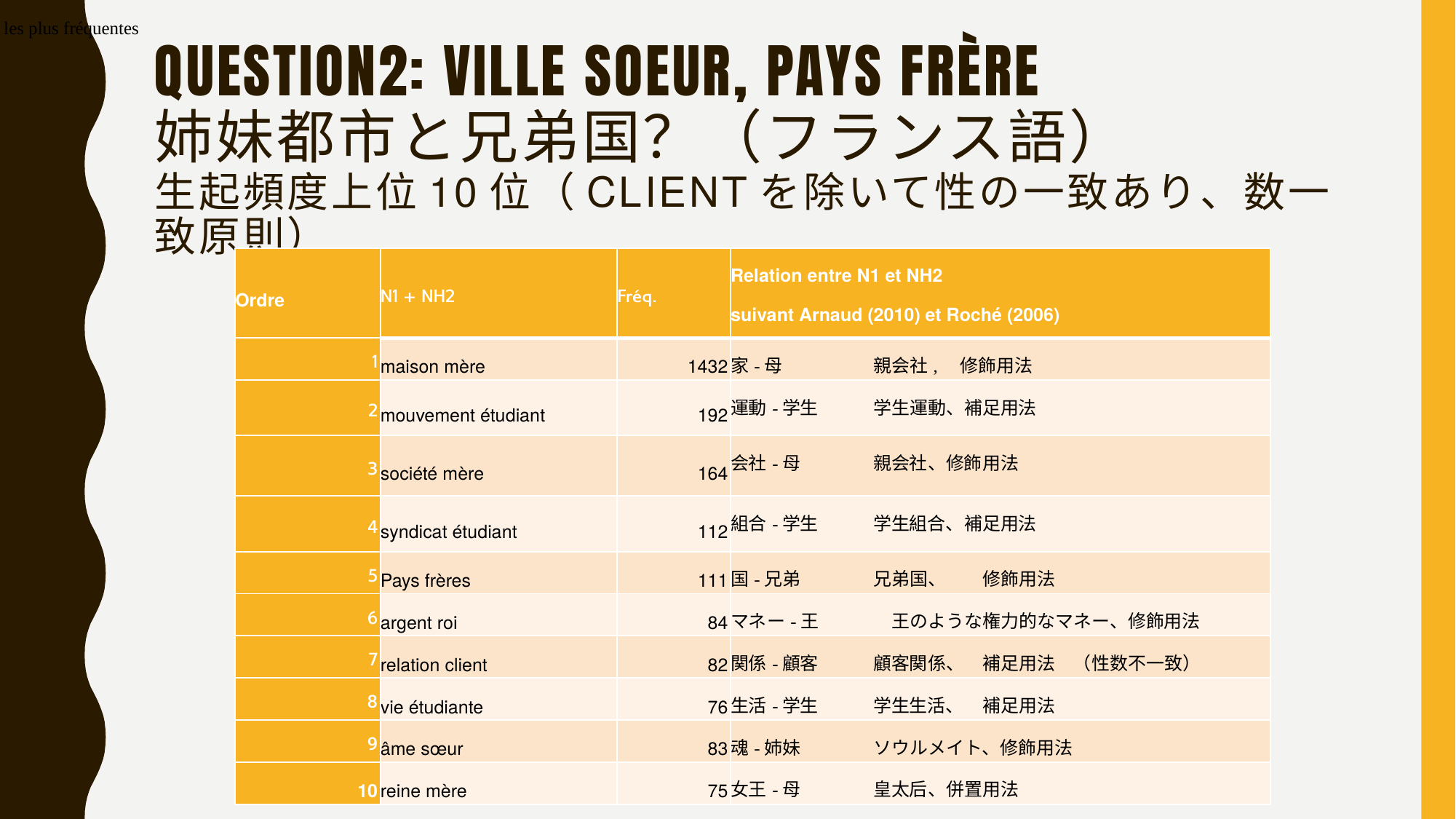

Table 3 : les 10 premières combinaisons de N + NH les plus fréquentes
# Question2: ville soeur, Pays Frère 姉妹都市と兄弟国？（フランス語） 生起頻度上位10位（clientを除いて性の一致あり、数一致原則）

| Ordre | N1 + NH2 | Fréq. | Relation entre N1 et NH2 suivant Arnaud (2010) et Roché (2006) |
| --- | --- | --- | --- |
| 1 | maison mère | 1432 | 家-母　　　　　親会社,　修飾用法 |
| 2 | mouvement étudiant | 192 | 運動-学生　　　学生運動、補足用法 |
| 3 | société mère | 164 | 会社-母　　　　親会社、修飾用法 |
| 4 | syndicat étudiant | 112 | 組合-学生　　　学生組合、補足用法 |
| 5 | Pays frères | 111 | 国-兄弟　　　　兄弟国、　　修飾用法 |
| 6 | argent roi | 84 | マネー-王　　　　王のような権力的なマネー、修飾用法 |
| 7 | relation client | 82 | 関係-顧客　　　顧客関係、　補足用法　（性数不一致） |
| 8 | vie étudiante | 76 | 生活-学生　　　学生生活、　補足用法 |
| 9 | âme sœur | 83 | 魂-姉妹　　　　ソウルメイト、修飾用法 |
| 10 | reine mère | 75 | 女王-母　　　　皇太后、併置用法 |